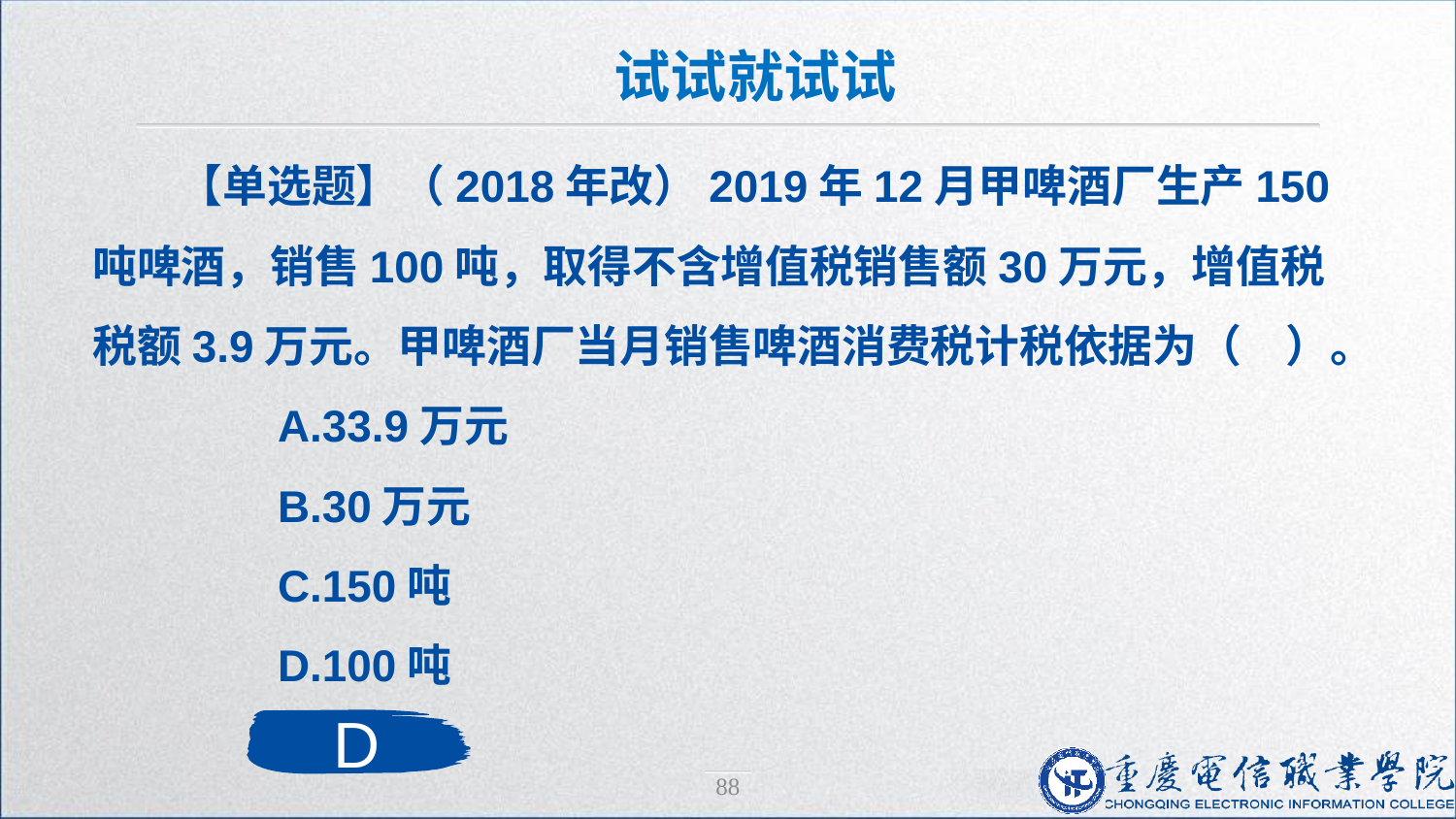

试试就试试
【单选题】（2018年改）2019年12月甲啤酒厂生产150吨啤酒，销售100吨，取得不含增值税销售额30万元，增值税税额3.9万元。甲啤酒厂当月销售啤酒消费税计税依据为（　）。
　　A.33.9万元
　　B.30万元
　　C.150吨
　　D.100吨

D
88